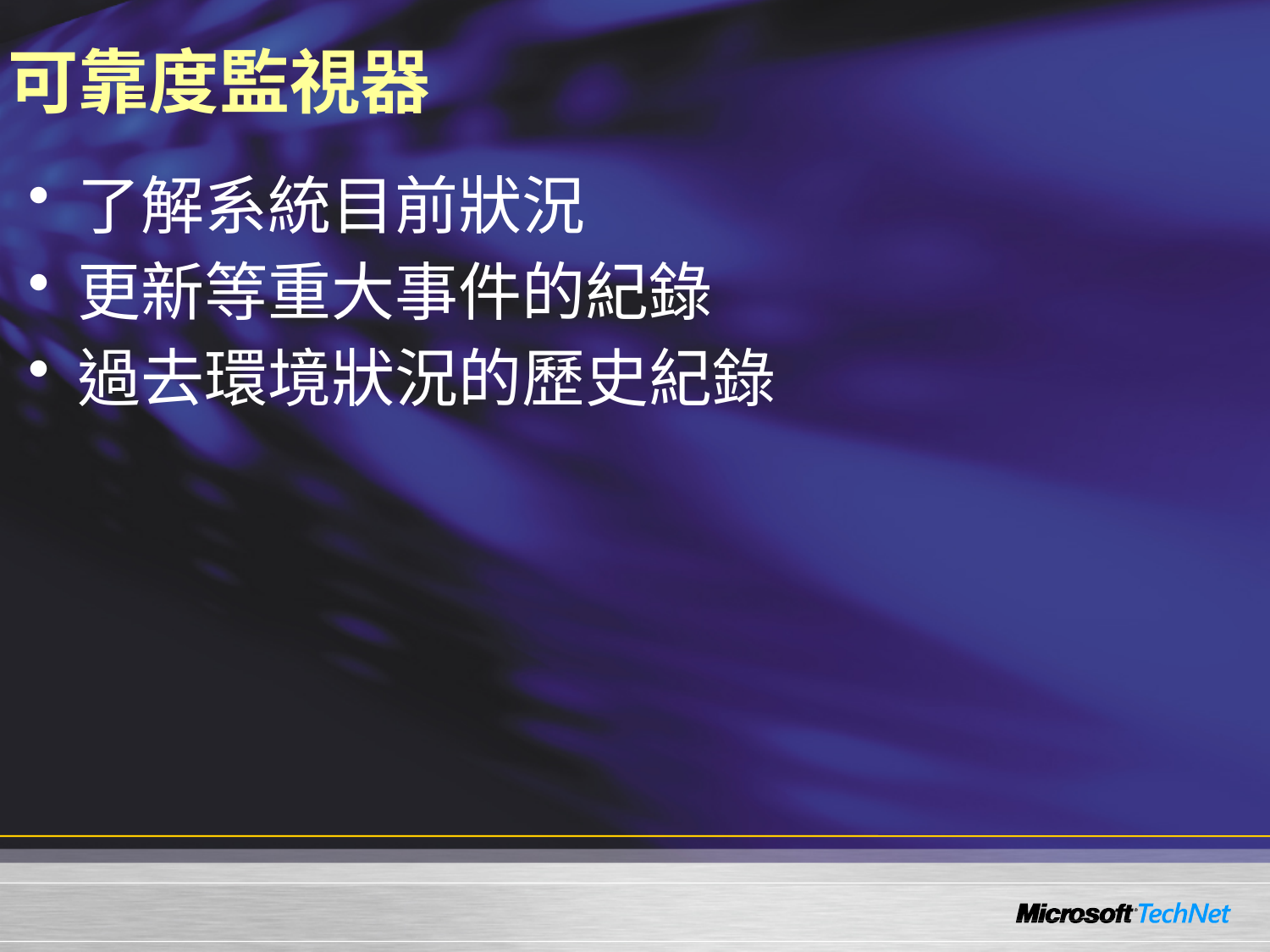

# 可靠度監視器
了解系統目前狀況
更新等重大事件的紀錄
過去環境狀況的歷史紀錄